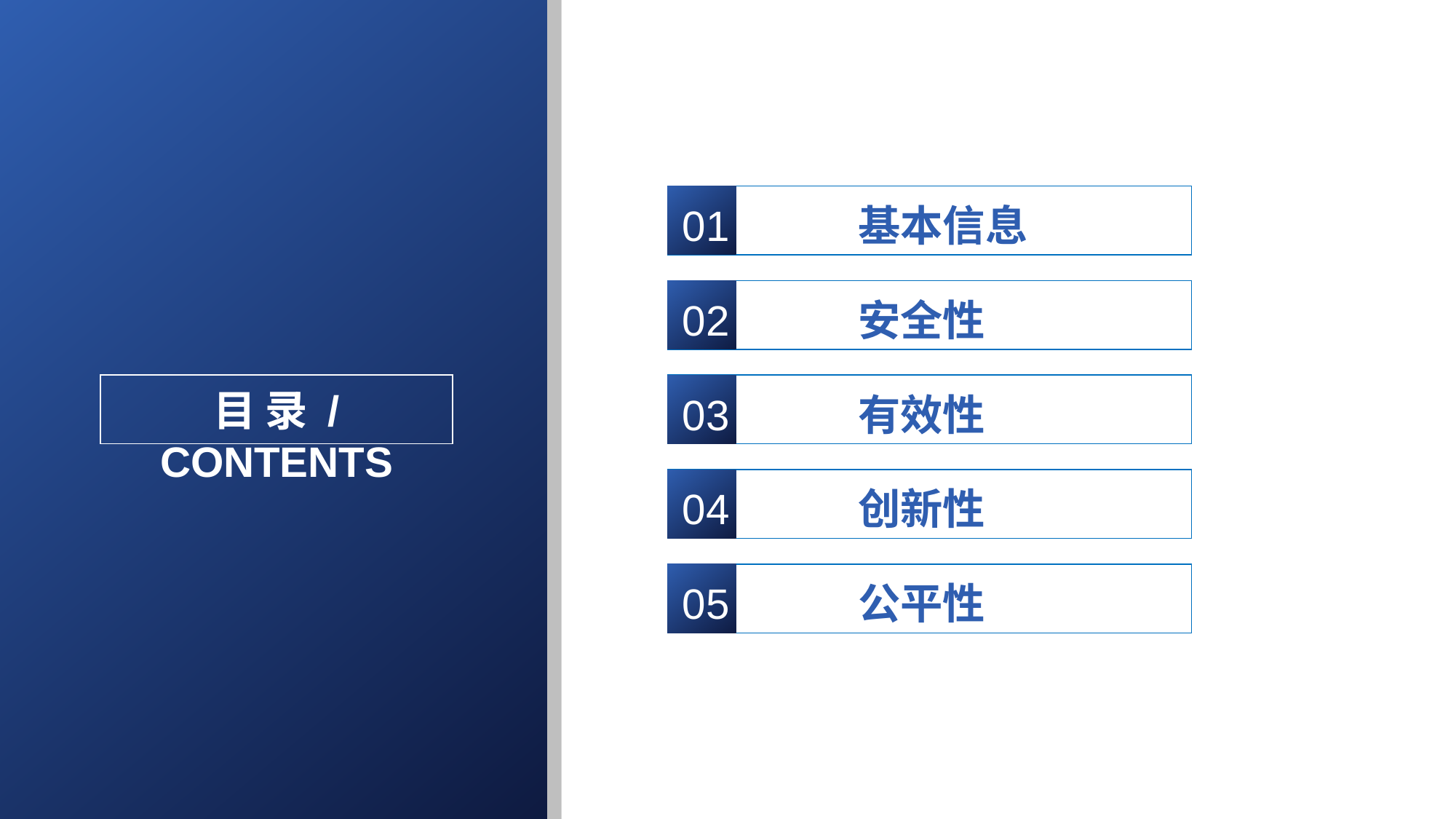

01          基本信息

02          安全性

目 录 / CONTENTS
03          有效性

04          创新性

05          公平性